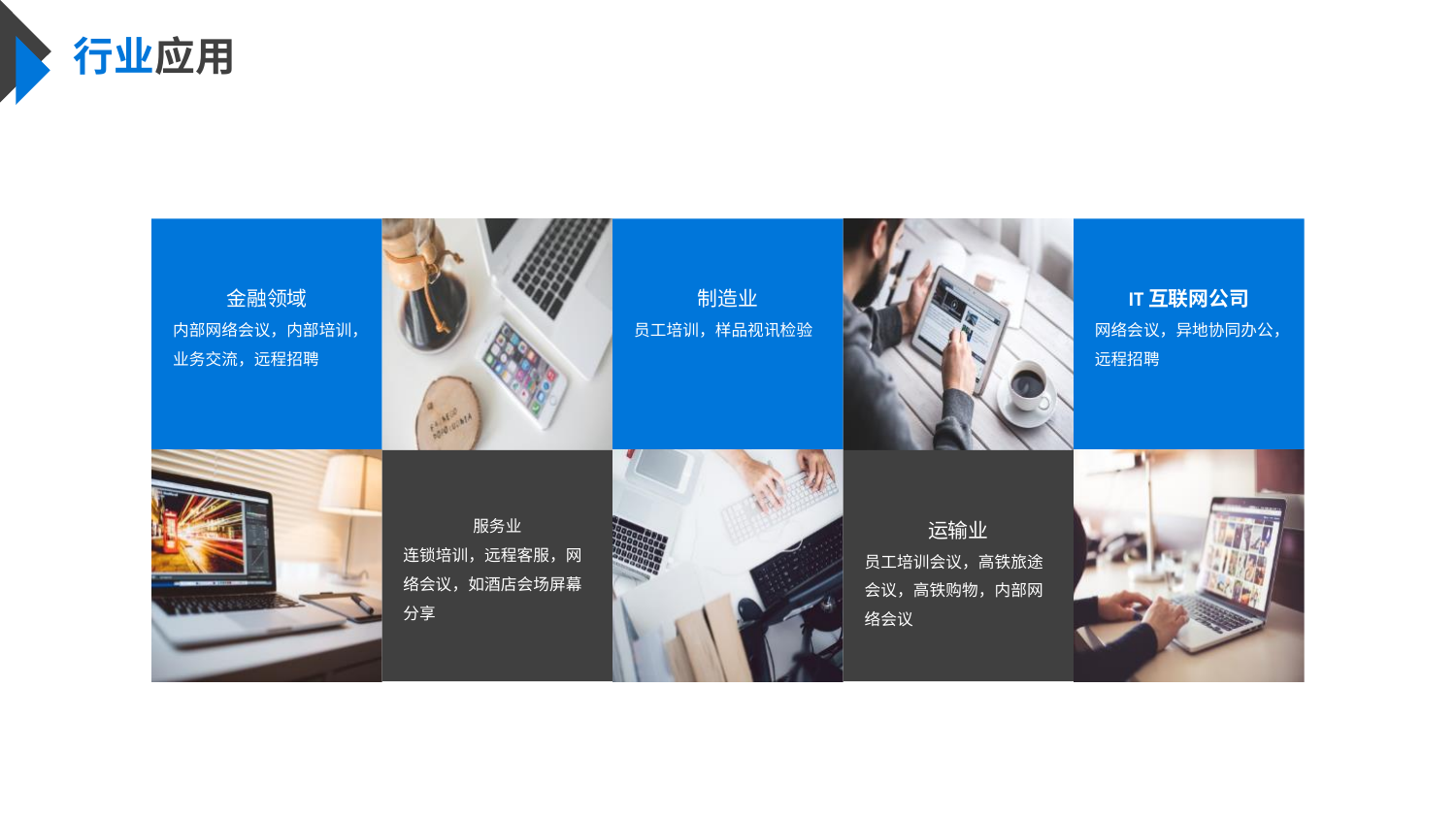

行业应用

金融领域
内部网络会议，内部培训，业务交流，远程招聘
制造业
员工培训，样品视讯检验
IT互联网公司
网络会议，异地协同办公，远程招聘

服务业
连锁培训，远程客服，网络会议，如酒店会场屏幕分享
运输业
员工培训会议，高铁旅途会议，高铁购物，内部网络会议